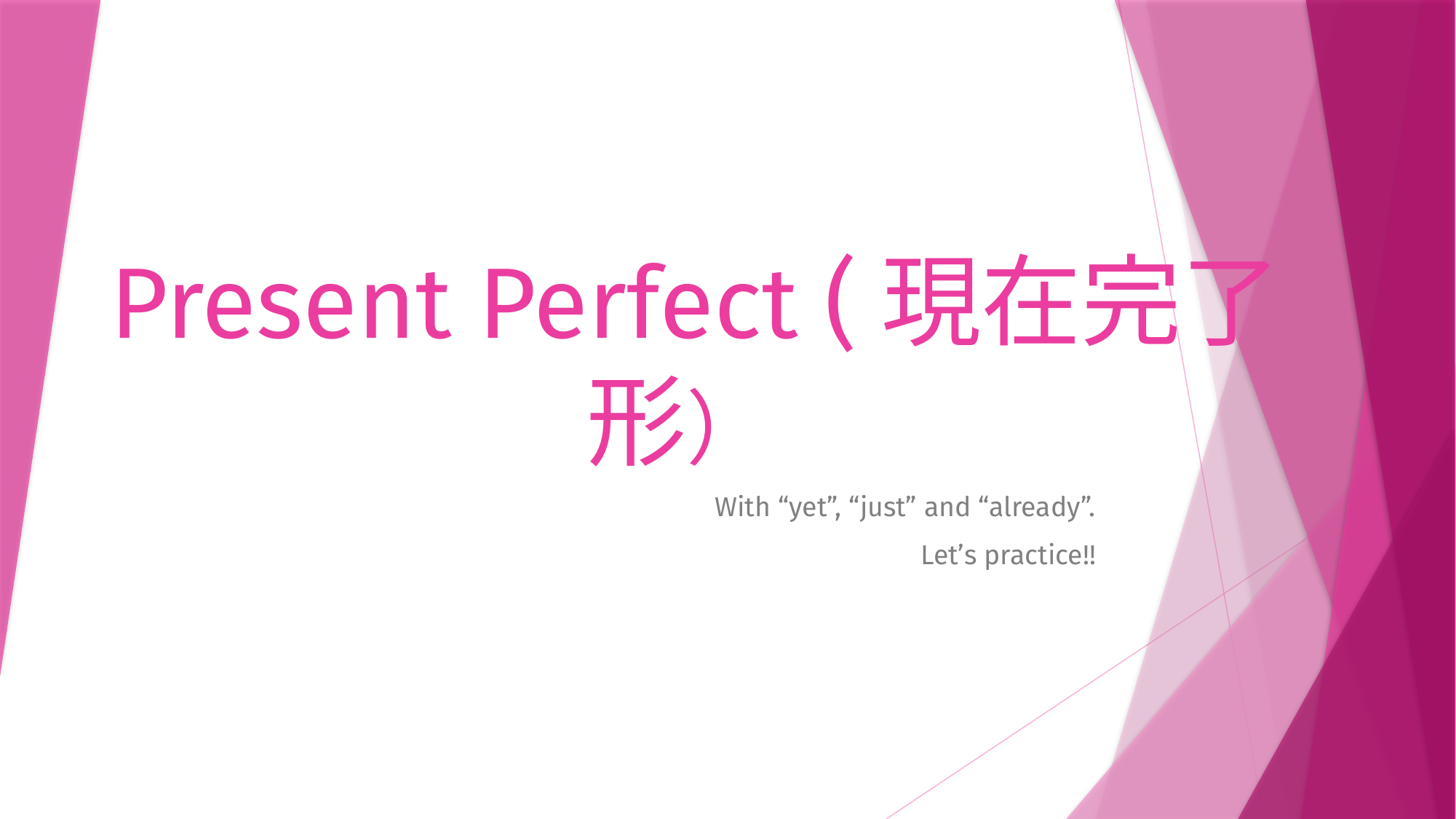

# Present Perfect (現在完了形）
With “yet”, “just” and “already”.
Let’s practice!!